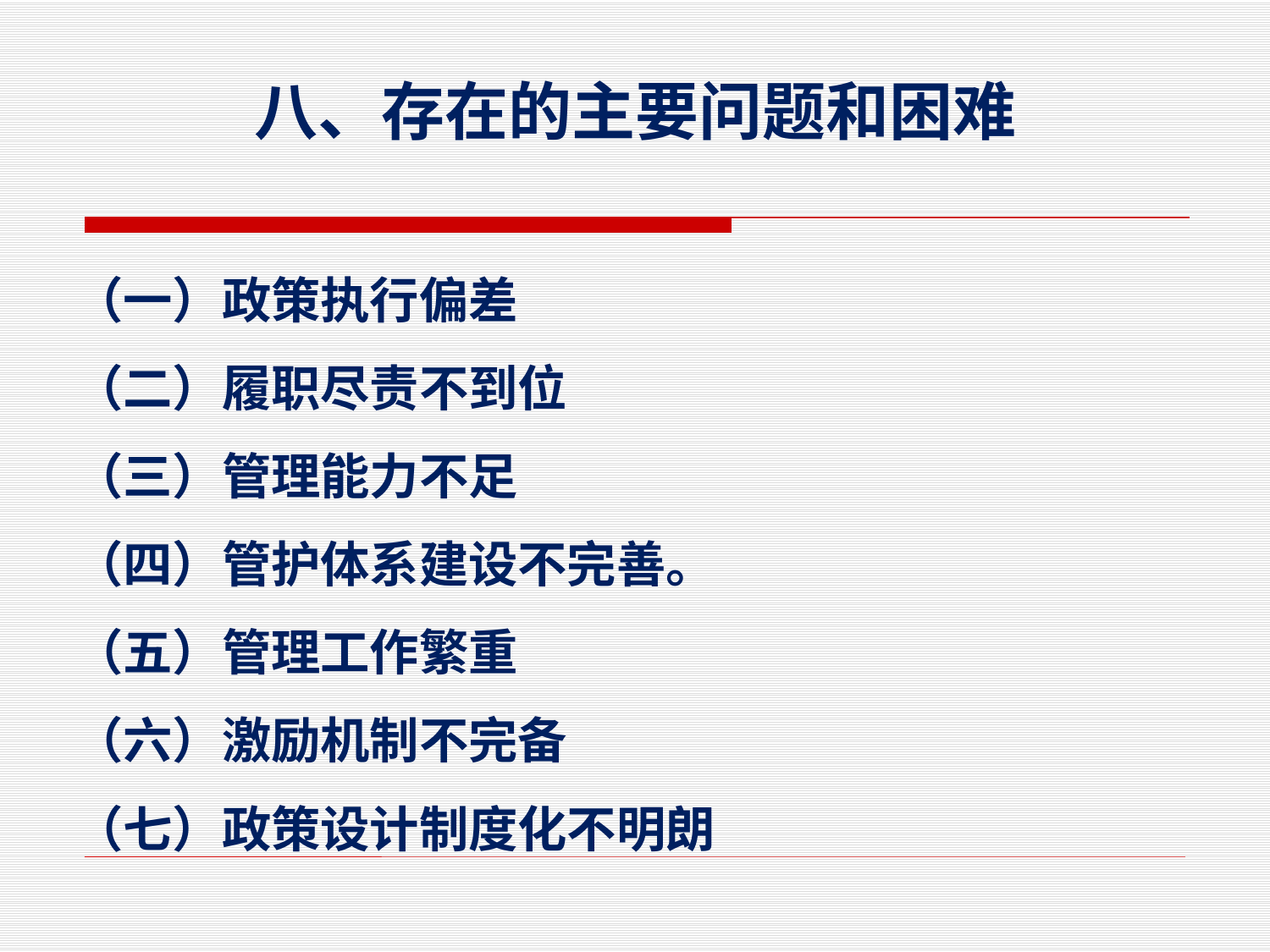

# 八、存在的主要问题和困难
（一）政策执行偏差
（二）履职尽责不到位
（三）管理能力不足
（四）管护体系建设不完善。
（五）管理工作繁重
（六）激励机制不完备
（七）政策设计制度化不明朗